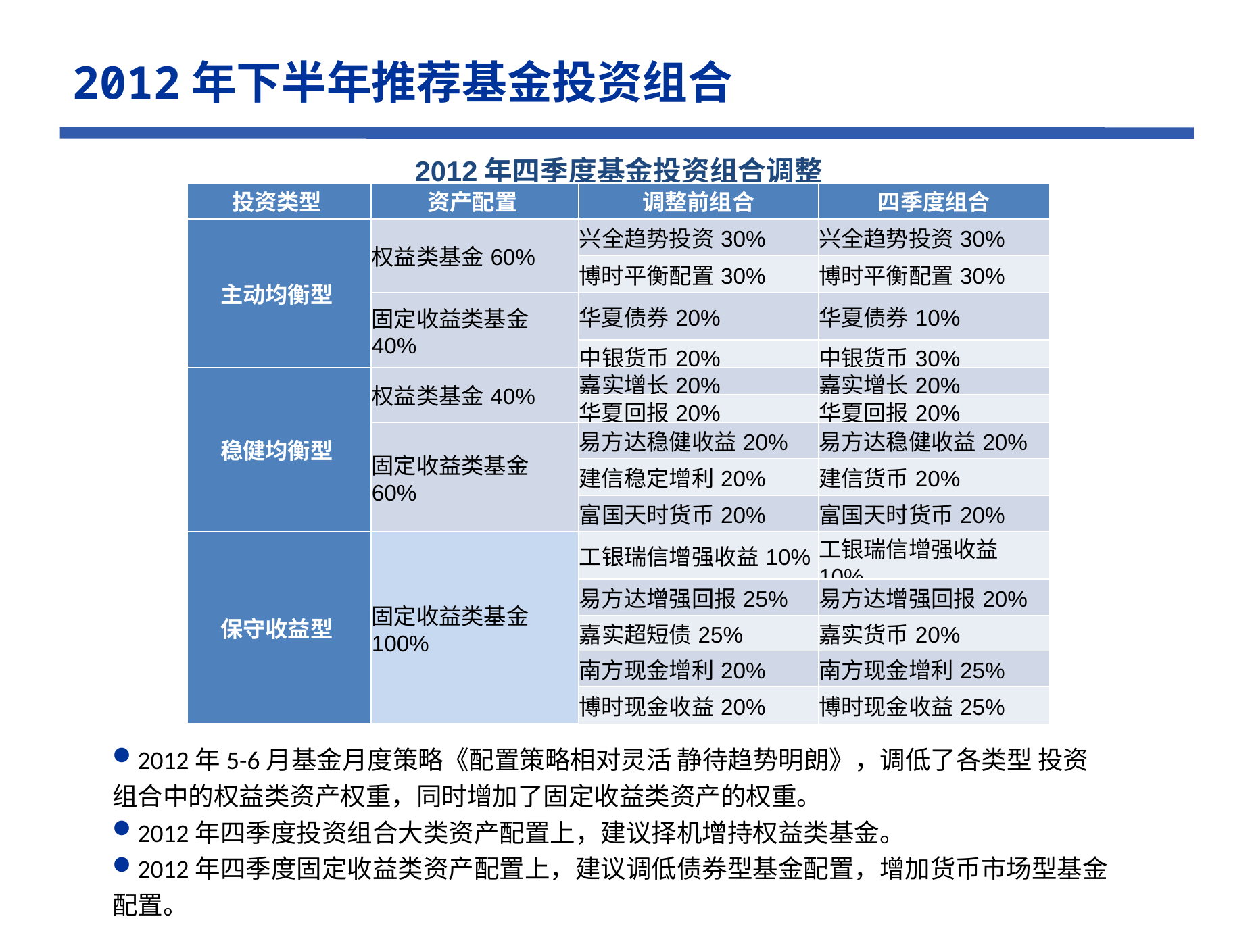

# 2012年下半年推荐基金投资组合
| 2012年四季度基金投资组合调整 |  |  |  |
| --- | --- | --- | --- |
| 投资类型 | 资产配置 | 调整前组合 | 四季度组合 |
| 主动均衡型 | 权益类基金60% | 兴全趋势投资30% | 兴全趋势投资30% |
|  |  | 博时平衡配置30% | 博时平衡配置30% |
|  | 固定收益类基金40% | 华夏债券20% | 华夏债券10% |
|  |  | 中银货币20% | 中银货币30% |
| 稳健均衡型 | 权益类基金40% | 嘉实增长20% | 嘉实增长20% |
|  |  | 华夏回报20% | 华夏回报20% |
|  | 固定收益类基金60% | 易方达稳健收益20% | 易方达稳健收益20% |
|  |  | 建信稳定增利20% | 建信货币20% |
|  |  | 富国天时货币20% | 富国天时货币20% |
| 保守收益型 | 固定收益类基金100% | 工银瑞信增强收益10% | 工银瑞信增强收益10% |
|  |  | 易方达增强回报25% | 易方达增强回报20% |
|  |  | 嘉实超短债25% | 嘉实货币20% |
|  |  | 南方现金增利20% | 南方现金增利25% |
|  |  | 博时现金收益20% | 博时现金收益25% |
2012年5-6月基金月度策略《配置策略相对灵活 静待趋势明朗》，调低了各类型 投资组合中的权益类资产权重，同时增加了固定收益类资产的权重。
2012年四季度投资组合大类资产配置上，建议择机增持权益类基金。
2012年四季度固定收益类资产配置上，建议调低债券型基金配置，增加货币市场型基金配置。